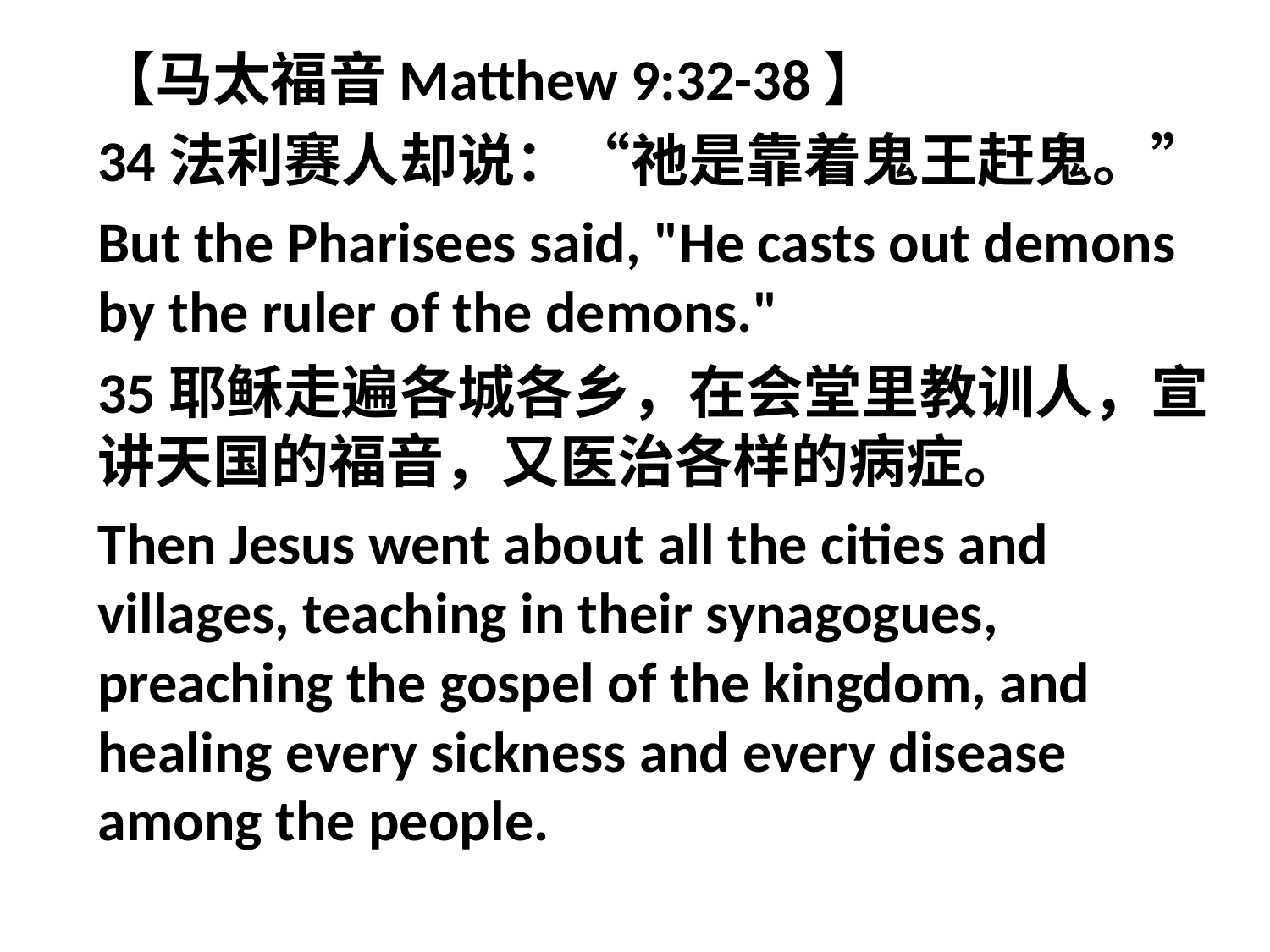

【马太福音Matthew 9:32-38】
34法利赛人却说：“祂是靠着鬼王赶鬼。”
But the Pharisees said, "He casts out demons by the ruler of the demons."
35耶稣走遍各城各乡，在会堂里教训人，宣讲天国的福音，又医治各样的病症。
Then Jesus went about all the cities and villages, teaching in their synagogues, preaching the gospel of the kingdom, and healing every sickness and every disease among the people.